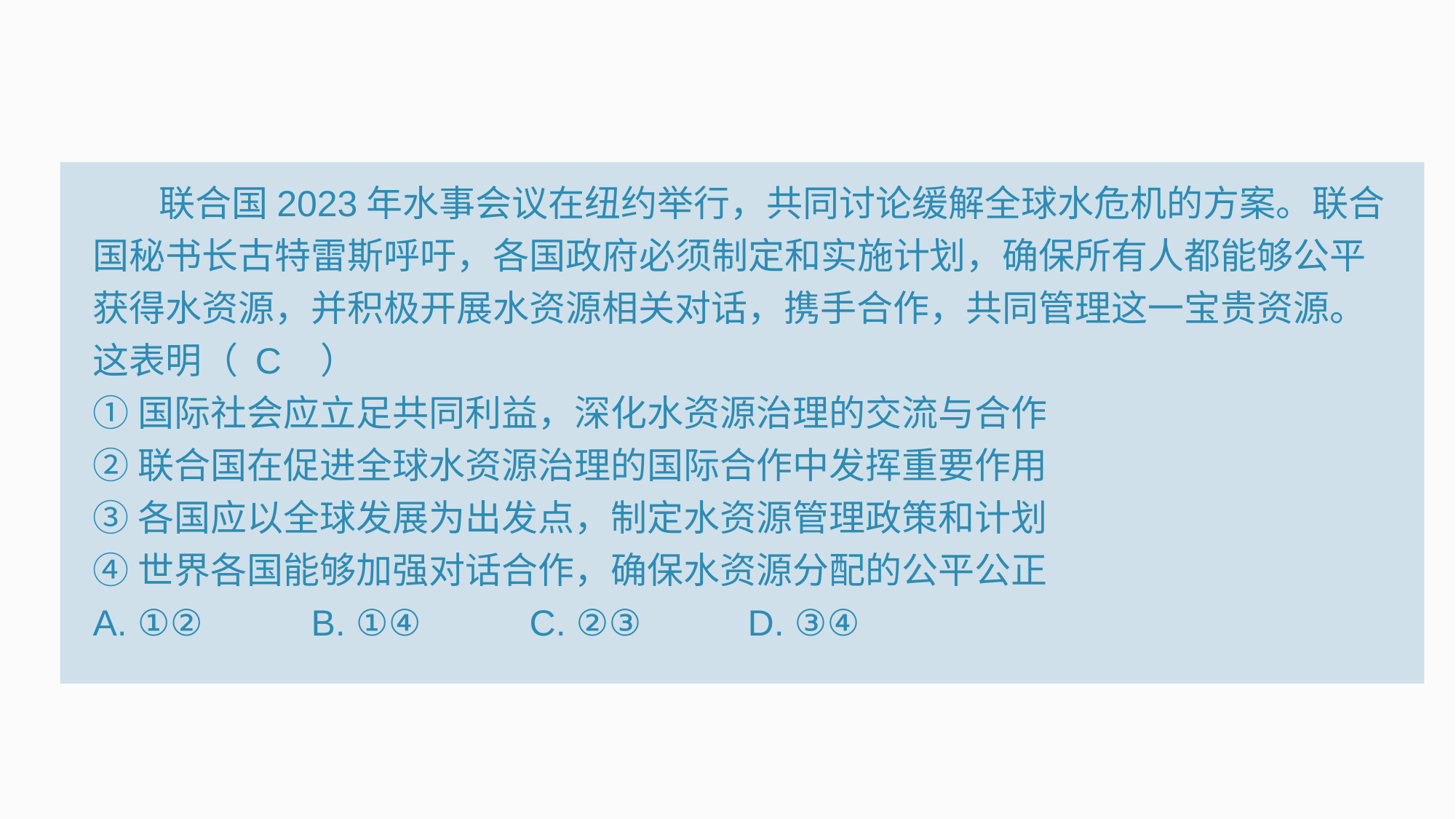

联合国2023年水事会议在纽约举行，共同讨论缓解全球水危机的方案。联合国秘书长古特雷斯呼吁，各国政府必须制定和实施计划，确保所有人都能够公平获得水资源，并积极开展水资源相关对话，携手合作，共同管理这一宝贵资源。这表明（ C   ）
①国际社会应立足共同利益，深化水资源治理的交流与合作
②联合国在促进全球水资源治理的国际合作中发挥重要作用
③各国应以全球发展为出发点，制定水资源管理政策和计划
④世界各国能够加强对话合作，确保水资源分配的公平公正
A. ①②	B. ①④	C. ②③	D. ③④